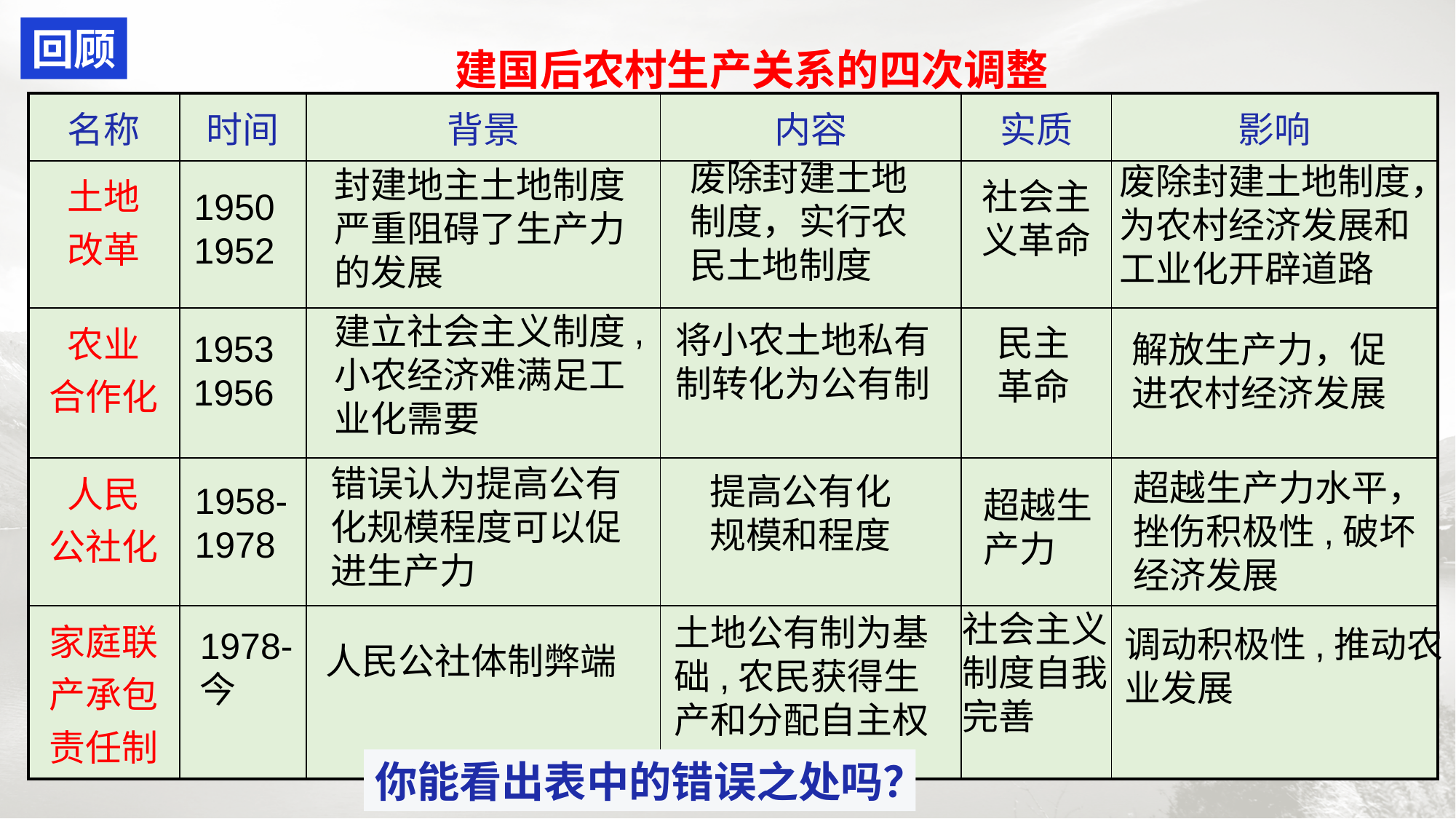

回顾
建国后农村生产关系的四次调整
| 名称 | 时间 | 背景 | 内容 | 实质 | 影响 |
| --- | --- | --- | --- | --- | --- |
| 土地 改革 |  |  |  |  |  |
| 农业 合作化 |  |  |  |  |  |
| 人民 公社化 |  |  |  |  |  |
| 家庭联产承包责任制 |  |  |  |  |  |
废除封建土地制度，实行农民土地制度
废除封建土地制度，为农村经济发展和工业化开辟道路
封建地主土地制度严重阻碍了生产力的发展
社会主义革命
19501952
建立社会主义制度,小农经济难满足工业化需要
将小农土地私有制转化为公有制
民主革命
19531956
解放生产力，促进农村经济发展
错误认为提高公有化规模程度可以促进生产力
超越生产力水平，挫伤积极性,破坏经济发展
提高公有化规模和程度
1958-1978
超越生产力
社会主义制度自我完善
土地公有制为基础,农民获得生产和分配自主权
调动积极性,推动农业发展
1978-
今
人民公社体制弊端
你能看出表中的错误之处吗？